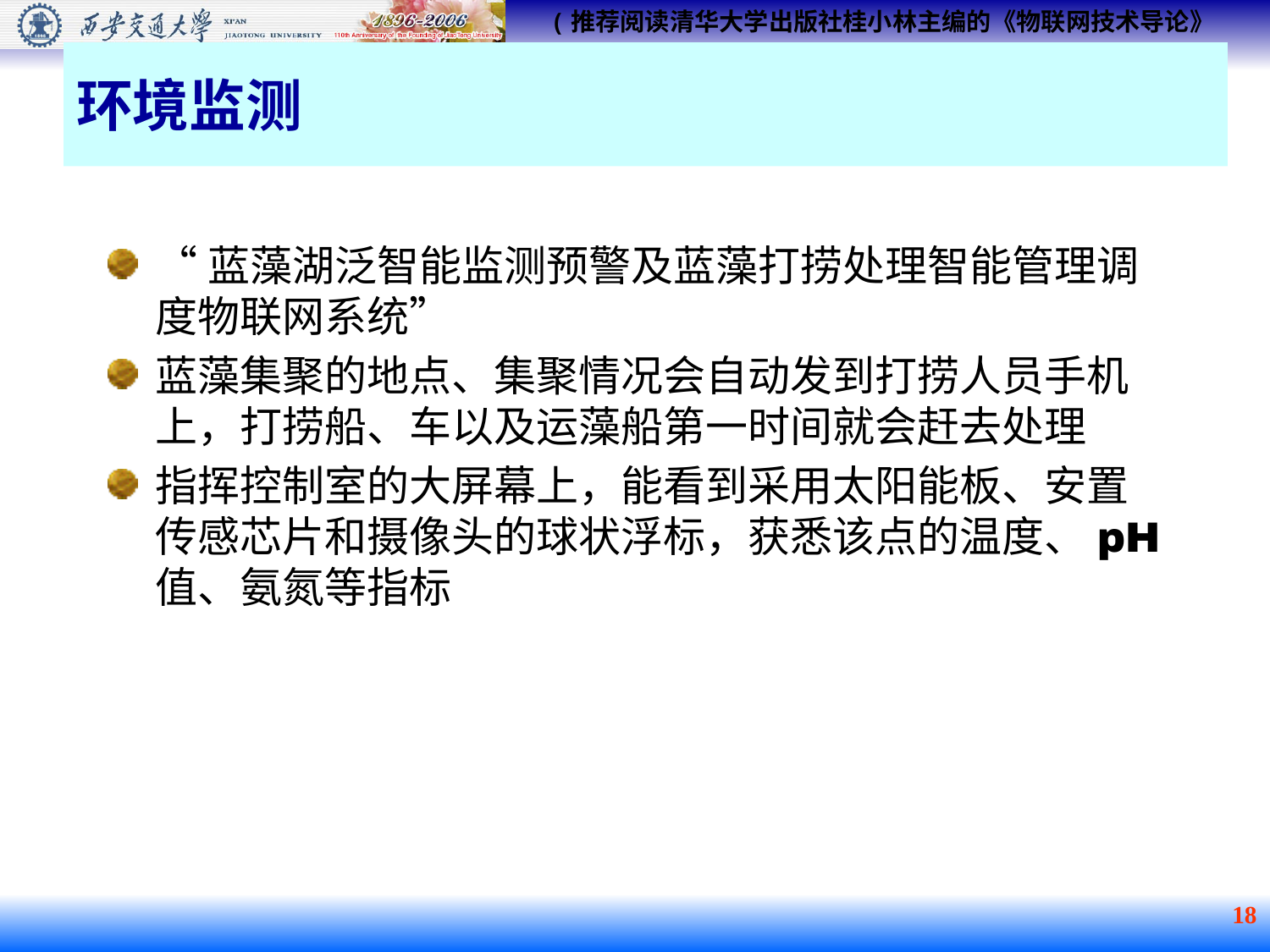

# 环境监测
“蓝藻湖泛智能监测预警及蓝藻打捞处理智能管理调度物联网系统”
蓝藻集聚的地点、集聚情况会自动发到打捞人员手机上，打捞船、车以及运藻船第一时间就会赶去处理
指挥控制室的大屏幕上，能看到采用太阳能板、安置传感芯片和摄像头的球状浮标，获悉该点的温度、pH值、氨氮等指标
18